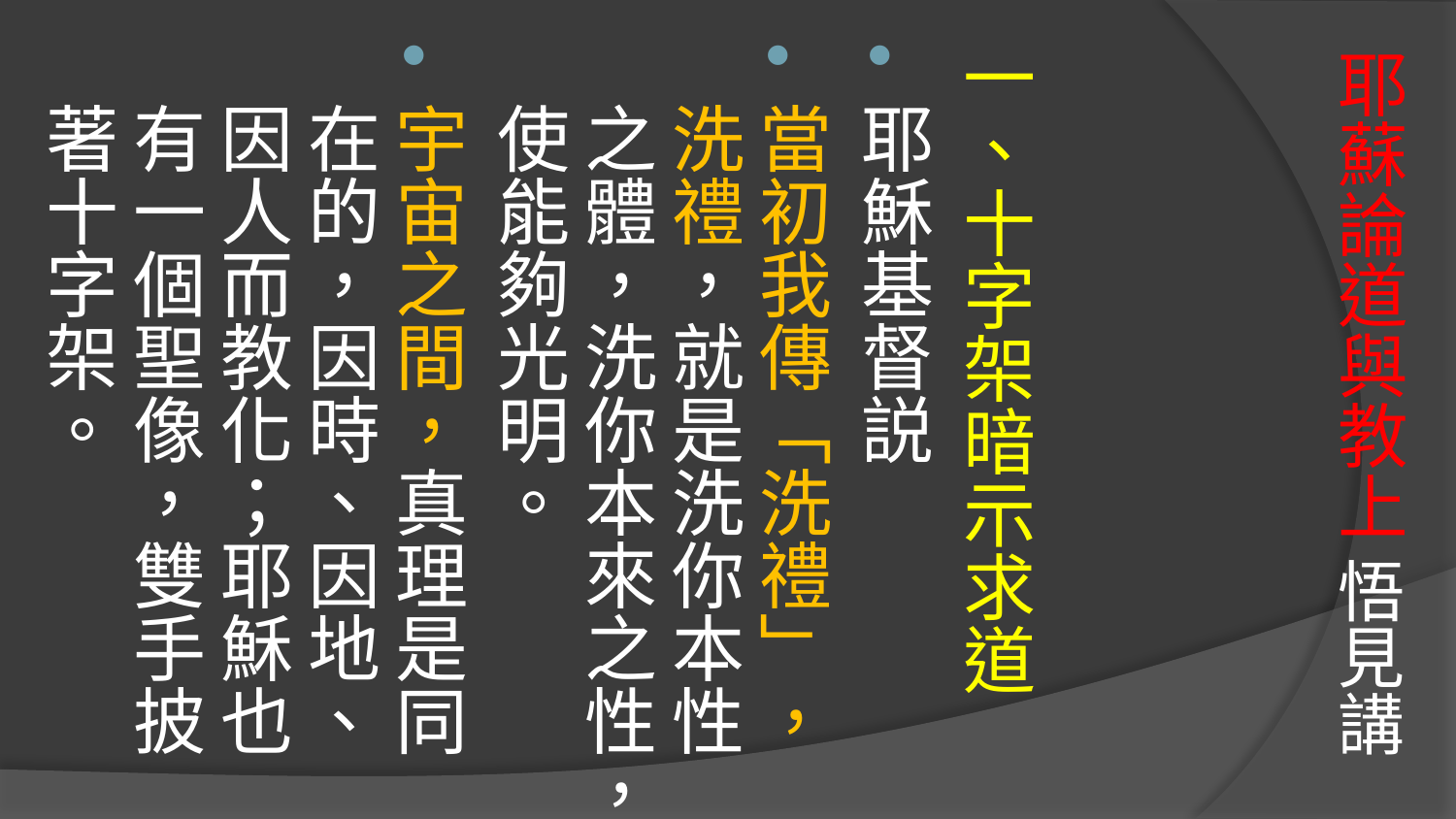

# 耶蘇論道與教上 悟見講
一、十字架暗示求道
耶穌基督説
當初我傳「洗禮」，洗禮，就是洗你本性之體，洗你本來之性，使能夠光明。
宇宙之間，真理是同在的，因時、因地、因人而教化；耶穌也有一個聖像，雙手披著十字架。